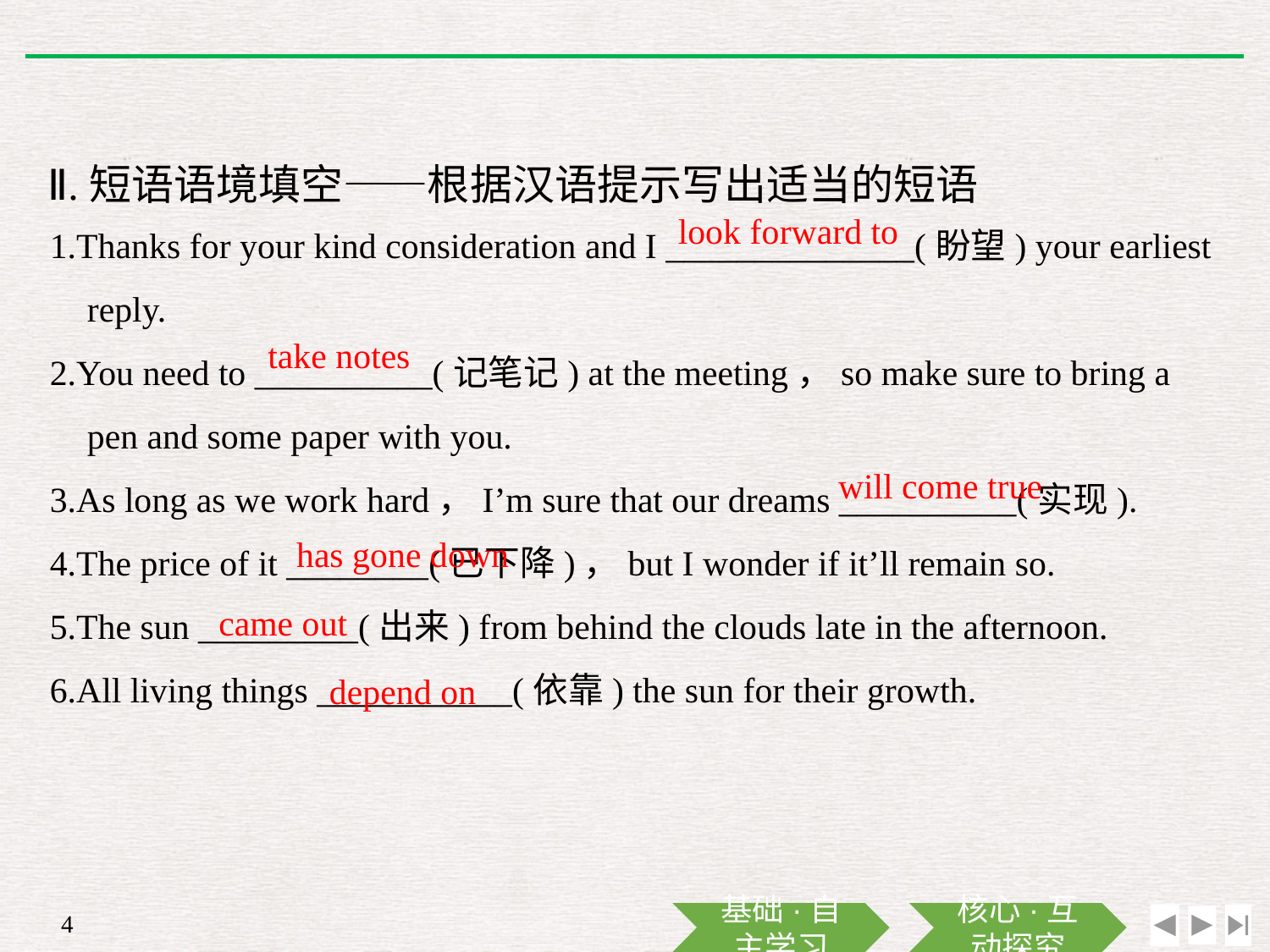

Ⅱ.短语语境填空——根据汉语提示写出适当的短语
look forward to
1.Thanks for your kind consideration and I ______________(盼望) your earliest reply.
2.You need to __________(记笔记) at the meeting，so make sure to bring a pen and some paper with you.
3.As long as we work hard，I’m sure that our dreams __________(实现).
4.The price of it ________(已下降)，but I wonder if it’ll remain so.
5.The sun _________(出来) from behind the clouds late in the afternoon.
6.All living things ___________(依靠) the sun for their growth.
take notes
will come true
has gone down
came out
depend on